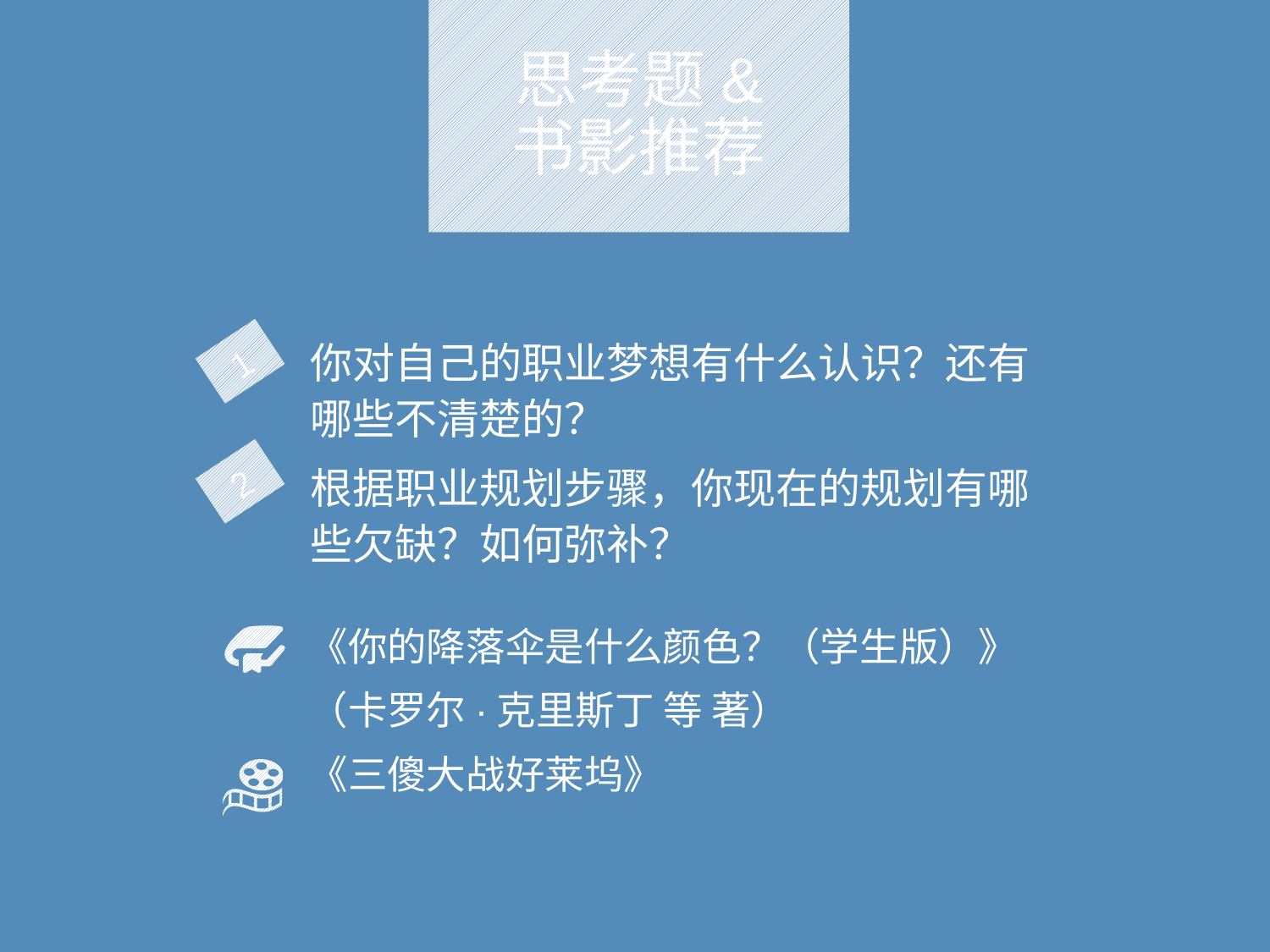

# 思考题& 书影推荐
你对自己的职业梦想有什么认识？还有哪些不清楚的？
根据职业规划步骤，你现在的规划有哪些欠缺？如何弥补？

1
2
《你的降落伞是什么颜色？（学生版）》
（卡罗尔·克里斯丁 等 著）
《三傻大战好莱坞》